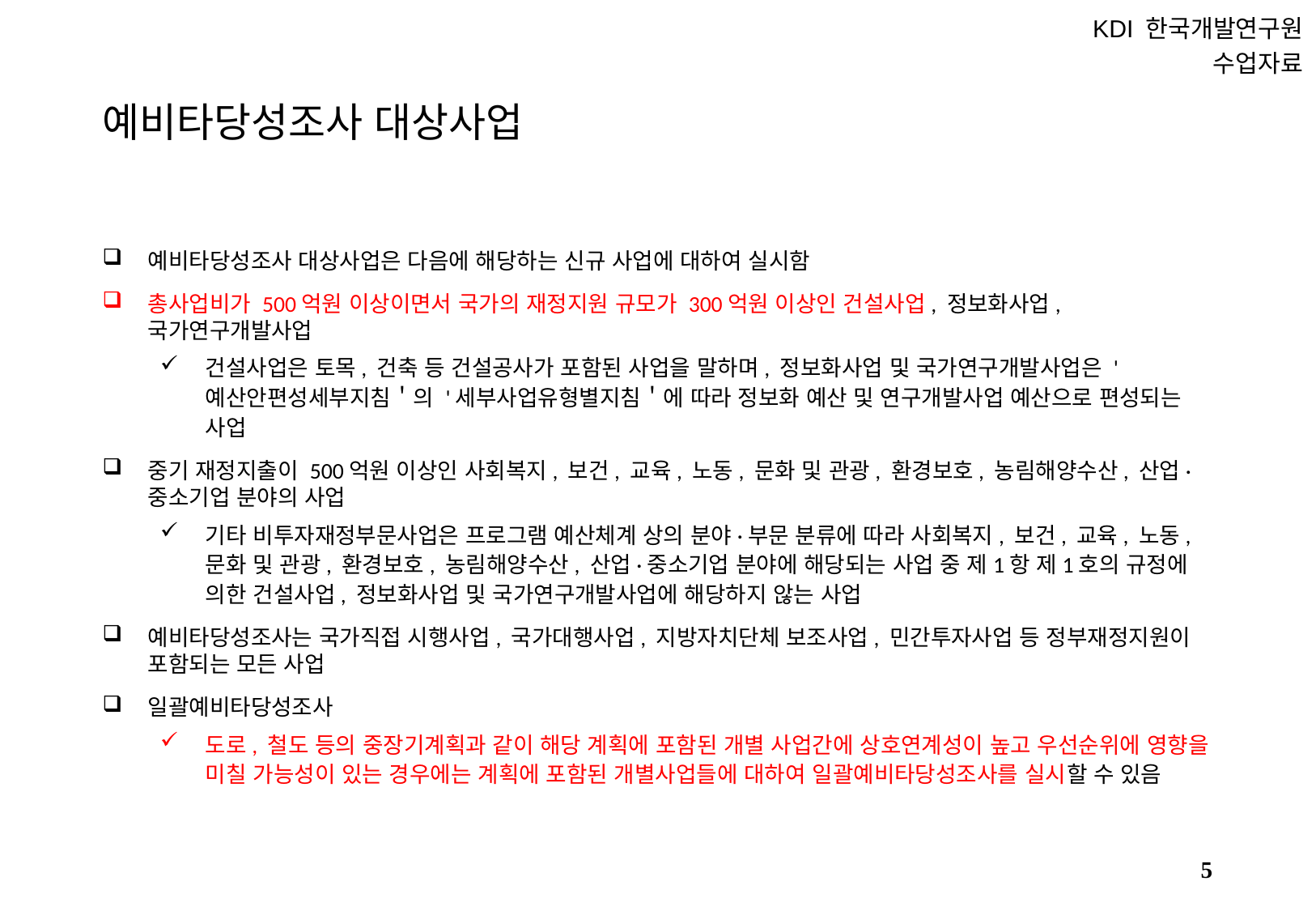

KDI 한국개발연구원
수업자료
# 예비타당성조사 대상사업
예비타당성조사 대상사업은 다음에 해당하는 신규 사업에 대하여 실시함
총사업비가 500억원 이상이면서 국가의 재정지원 규모가 300억원 이상인 건설사업, 정보화사업, 국가연구개발사업
건설사업은 토목, 건축 등 건설공사가 포함된 사업을 말하며, 정보화사업 및 국가연구개발사업은 '예산안편성세부지침＇의 '세부사업유형별지침＇에 따라 정보화 예산 및 연구개발사업 예산으로 편성되는 사업
중기 재정지출이 500억원 이상인 사회복지, 보건, 교육, 노동, 문화 및 관광, 환경보호, 농림해양수산, 산업·중소기업 분야의 사업
기타 비투자재정부문사업은 프로그램 예산체계 상의 분야·부문 분류에 따라 사회복지, 보건, 교육, 노동, 문화 및 관광, 환경보호, 농림해양수산, 산업·중소기업 분야에 해당되는 사업 중 제1항 제1호의 규정에 의한 건설사업, 정보화사업 및 국가연구개발사업에 해당하지 않는 사업
예비타당성조사는 국가직접 시행사업, 국가대행사업, 지방자치단체 보조사업, 민간투자사업 등 정부재정지원이 포함되는 모든 사업
일괄예비타당성조사
도로, 철도 등의 중장기계획과 같이 해당 계획에 포함된 개별 사업간에 상호연계성이 높고 우선순위에 영향을 미칠 가능성이 있는 경우에는 계획에 포함된 개별사업들에 대하여 일괄예비타당성조사를 실시할 수 있음
5